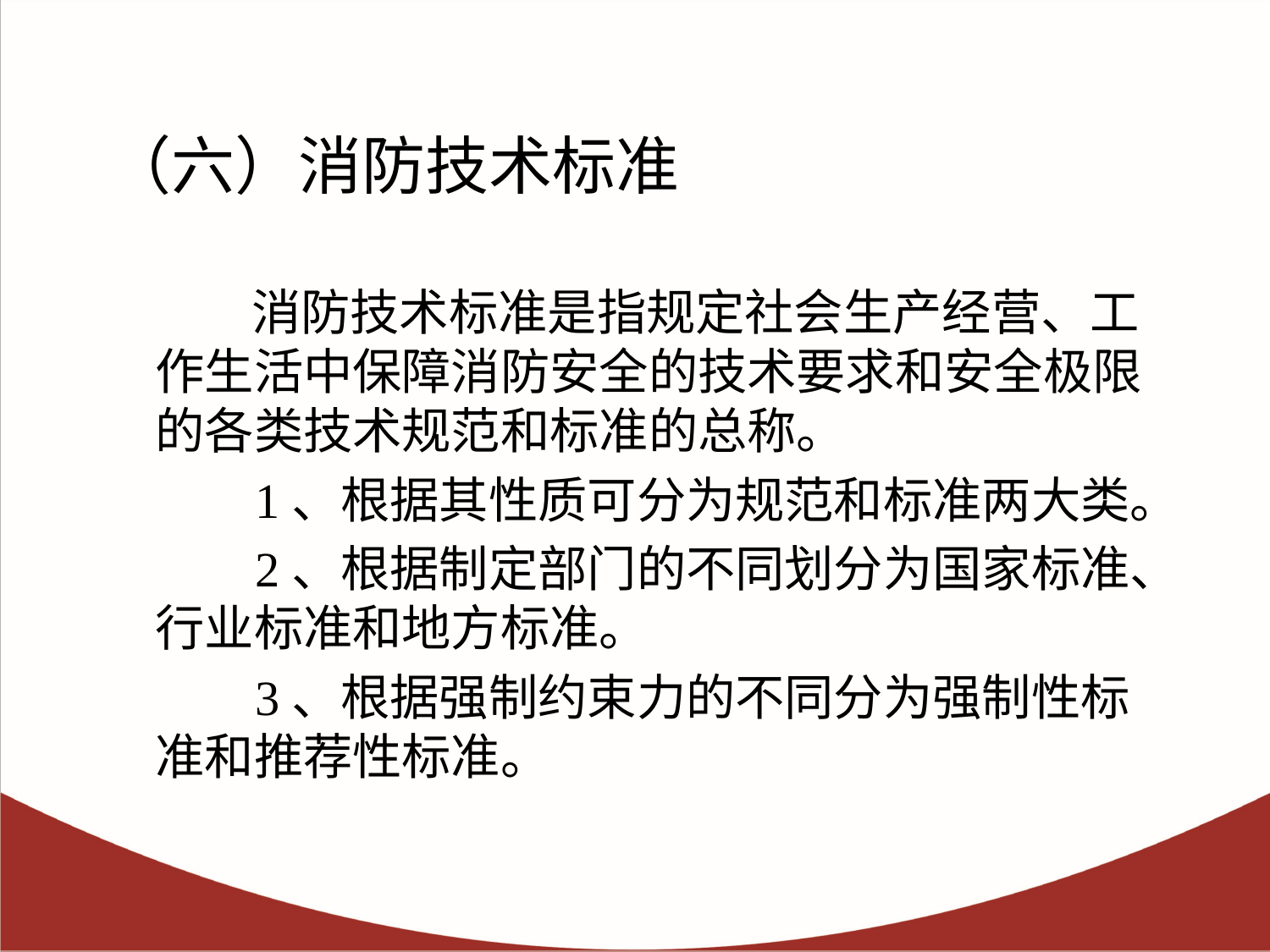

# （六）消防技术标准
            消防技术标准是指规定社会生产经营、工作生活中保障消防安全的技术要求和安全极限的各类技术规范和标准的总称。
            1、根据其性质可分为规范和标准两大类。
            2、根据制定部门的不同划分为国家标准、行业标准和地方标准。
            3、根据强制约束力的不同分为强制性标准和推荐性标准。